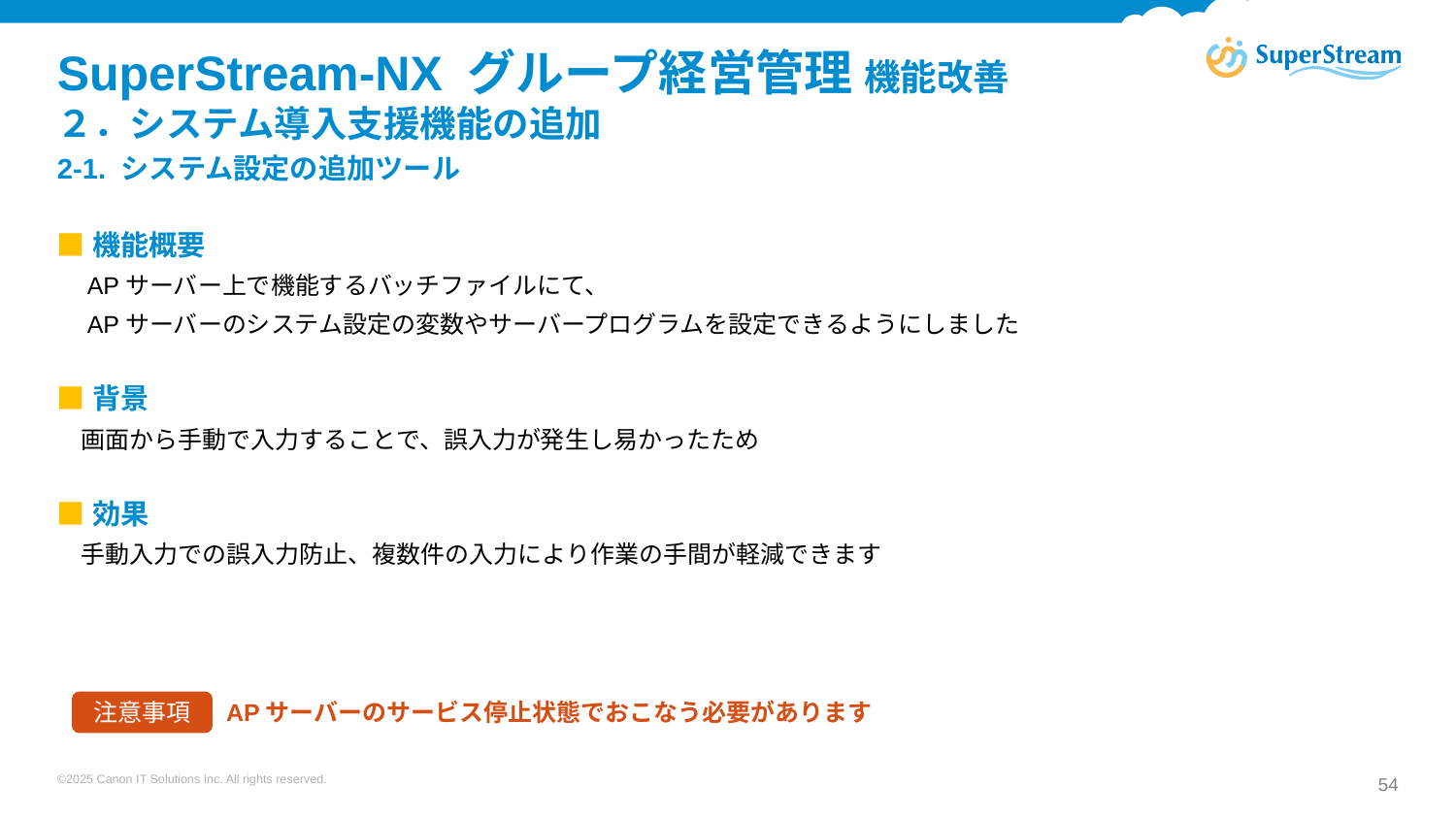

# SuperStream-NX グループ経営管理 機能改善 ２．システム導入支援機能の追加
2-1. システム設定の追加ツール

■機能概要
　APサーバー上で機能するバッチファイルにて、
　APサーバーのシステム設定の変数やサーバープログラムを設定できるようにしました

■背景
　画面から手動で入力することで、誤入力が発生し易かったため

■効果
　手動入力での誤入力防止、複数件の入力により作業の手間が軽減できます

APサーバーのサービス停止状態でおこなう必要があります
注意事項
©2025 Canon IT Solutions Inc. All rights reserved.
54